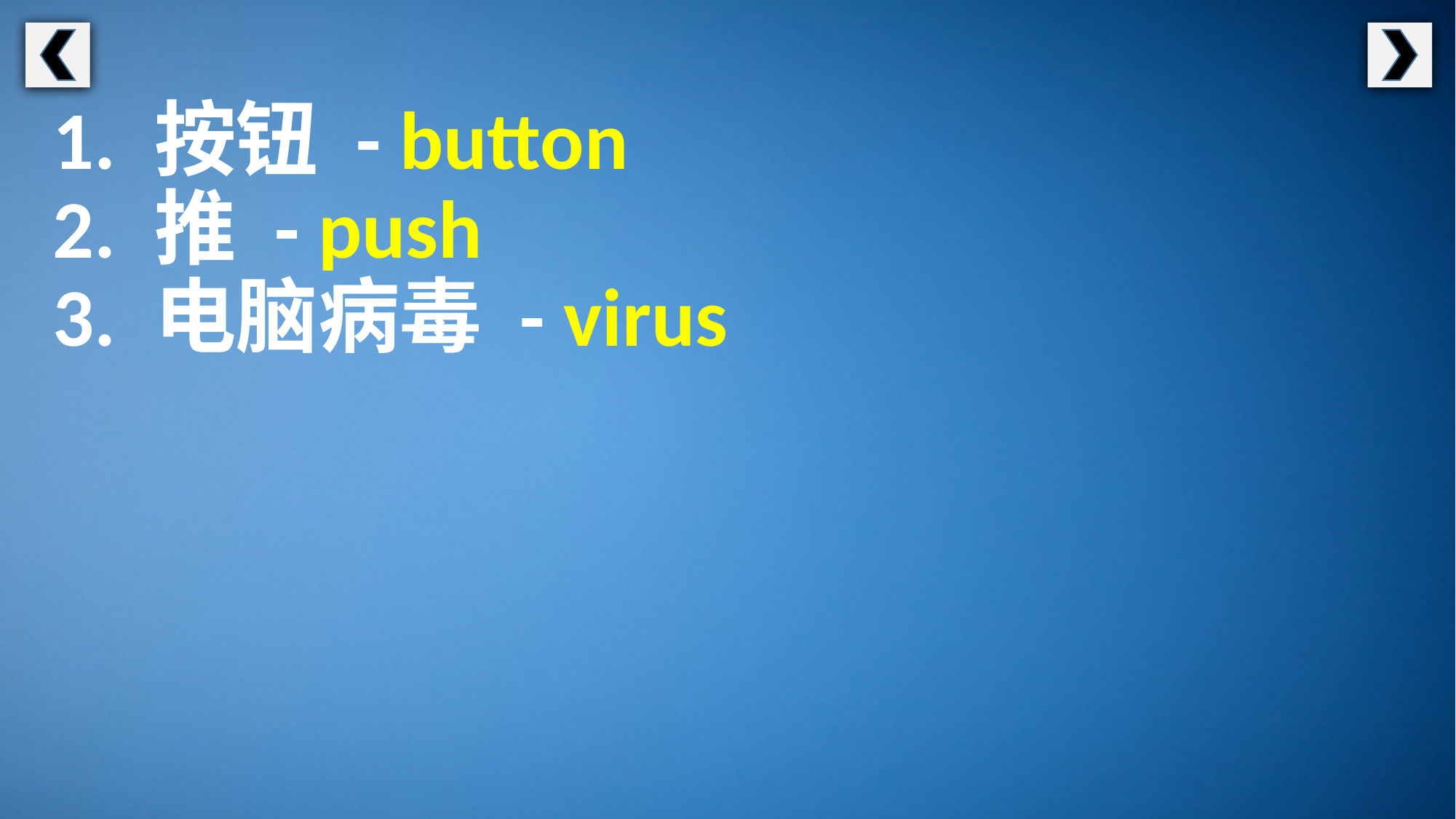

1. 按钮 - button
2. 推 - push
3. 电脑病毒 - virus